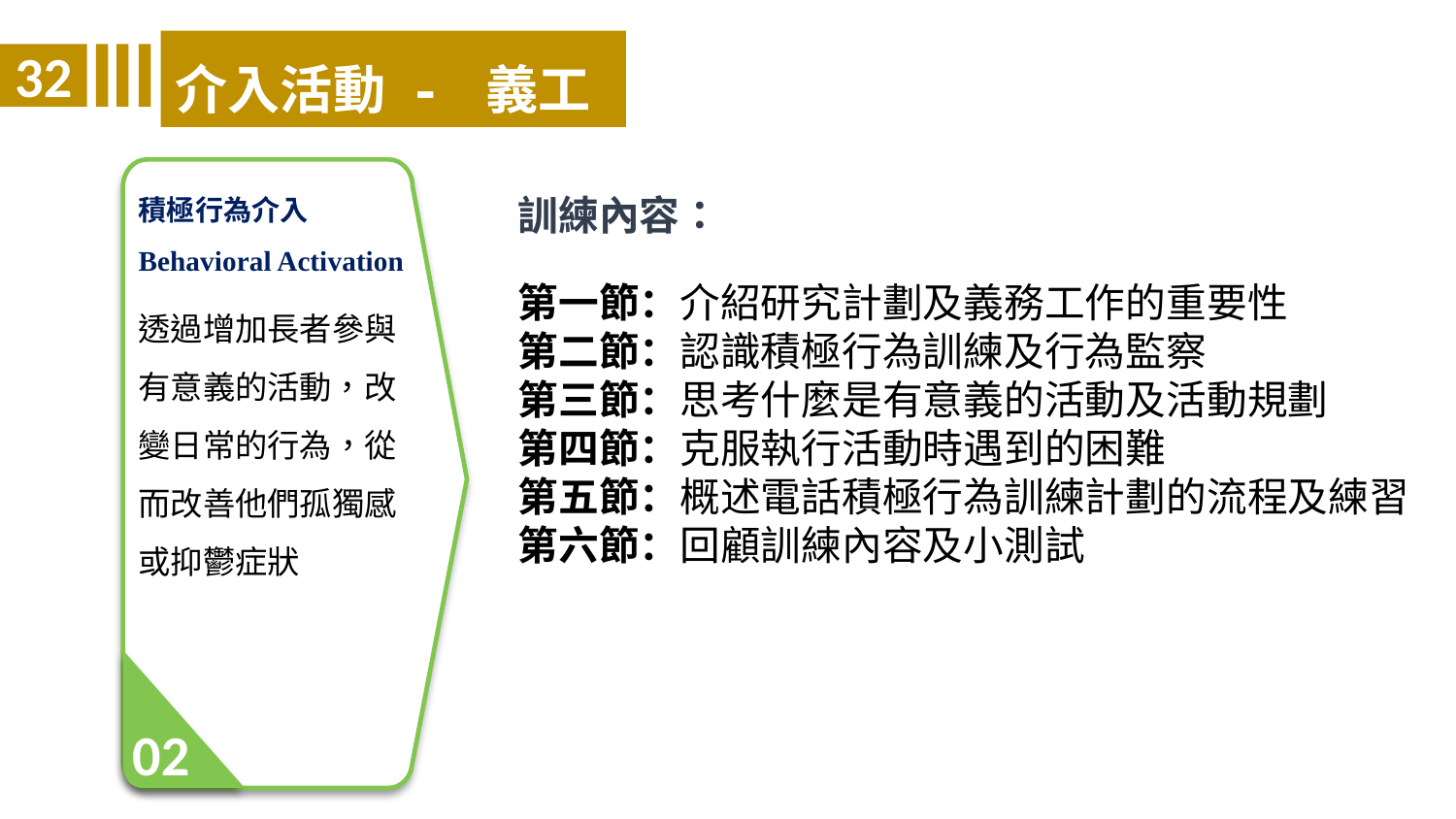

介入活動 - 義工
32

02
積極行為介入
Behavioral Activation
透過增加長者參與有意義的活動，改變日常的行為，從而改善他們孤獨感或抑鬱症狀
訓練內容：

第一節：介紹研究計劃及義務工作的重要性
第二節：認識積極行為訓練及行為監察
第三節：思考什麼是有意義的活動及活動規劃
第四節：克服執行活動時遇到的困難
第五節：概述電話積極行為訓練計劃的流程及練習
第六節：回顧訓練內容及小測試